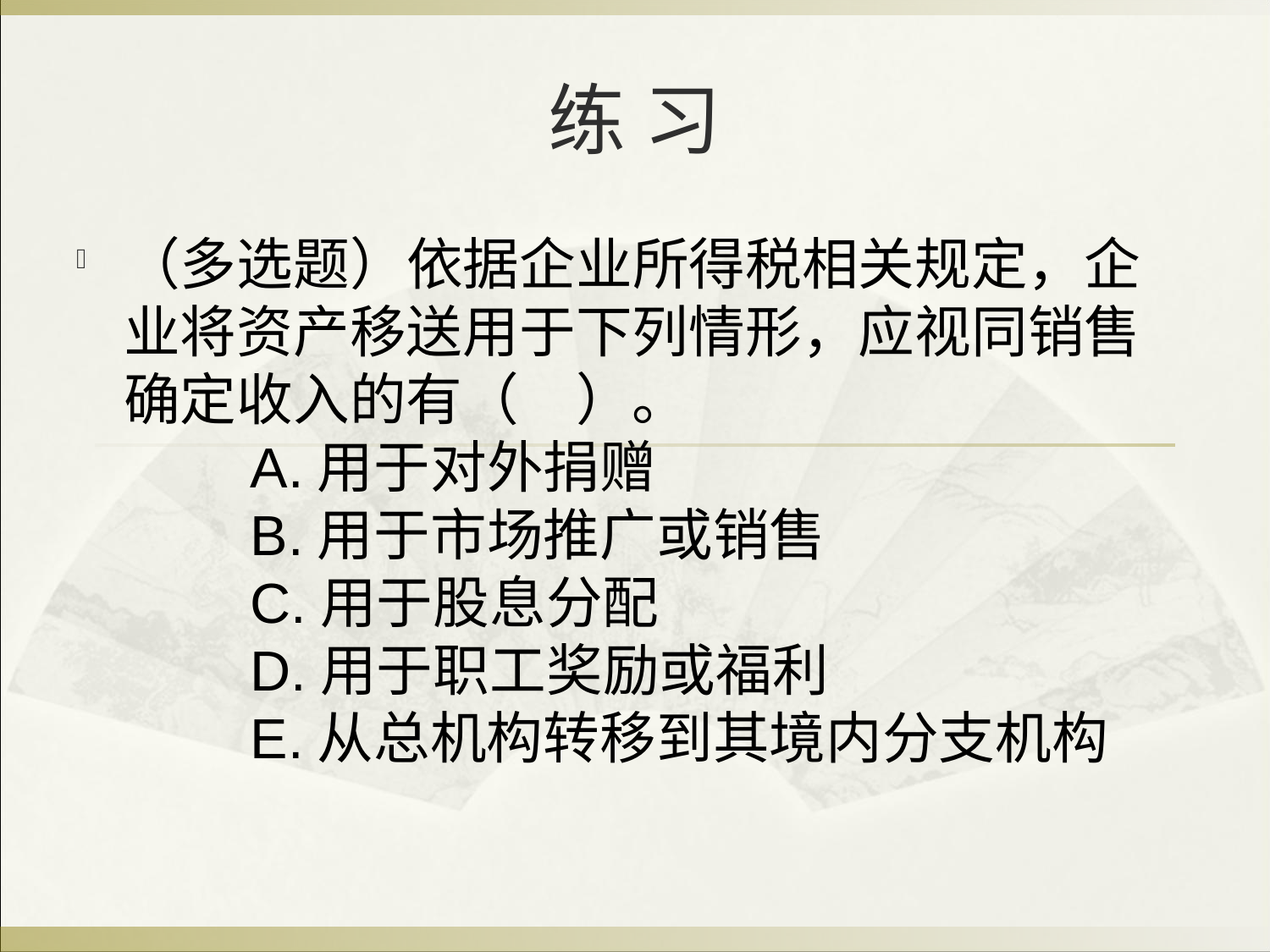

# 练 习
（多选题）依据企业所得税相关规定，企业将资产移送用于下列情形，应视同销售确定收入的有（　）。
　　A.用于对外捐赠
　　B.用于市场推广或销售
　　C.用于股息分配
　　D.用于职工奖励或福利
　　E.从总机构转移到其境内分支机构